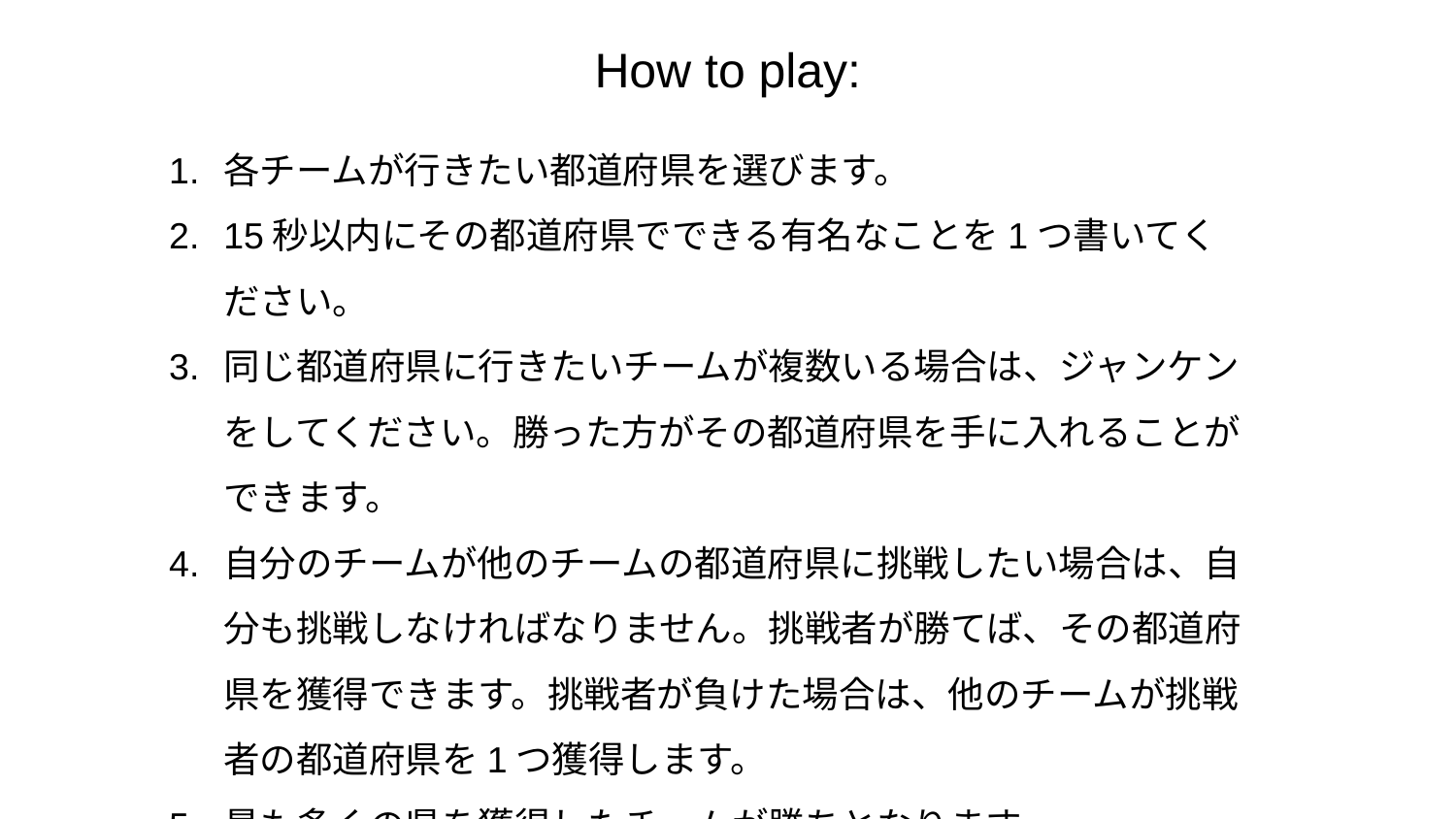

How to play:
各チームが行きたい都道府県を選びます。
15秒以内にその都道府県でできる有名なことを1つ書いてください。
同じ都道府県に行きたいチームが複数いる場合は、ジャンケンをしてください。勝った方がその都道府県を手に入れることができます。
自分のチームが他のチームの都道府県に挑戦したい場合は、自分も挑戦しなければなりません。挑戦者が勝てば、その都道府県を獲得できます。挑戦者が負けた場合は、他のチームが挑戦者の都道府県を1つ獲得します。
最も多くの県を獲得したチームが勝ちとなります。